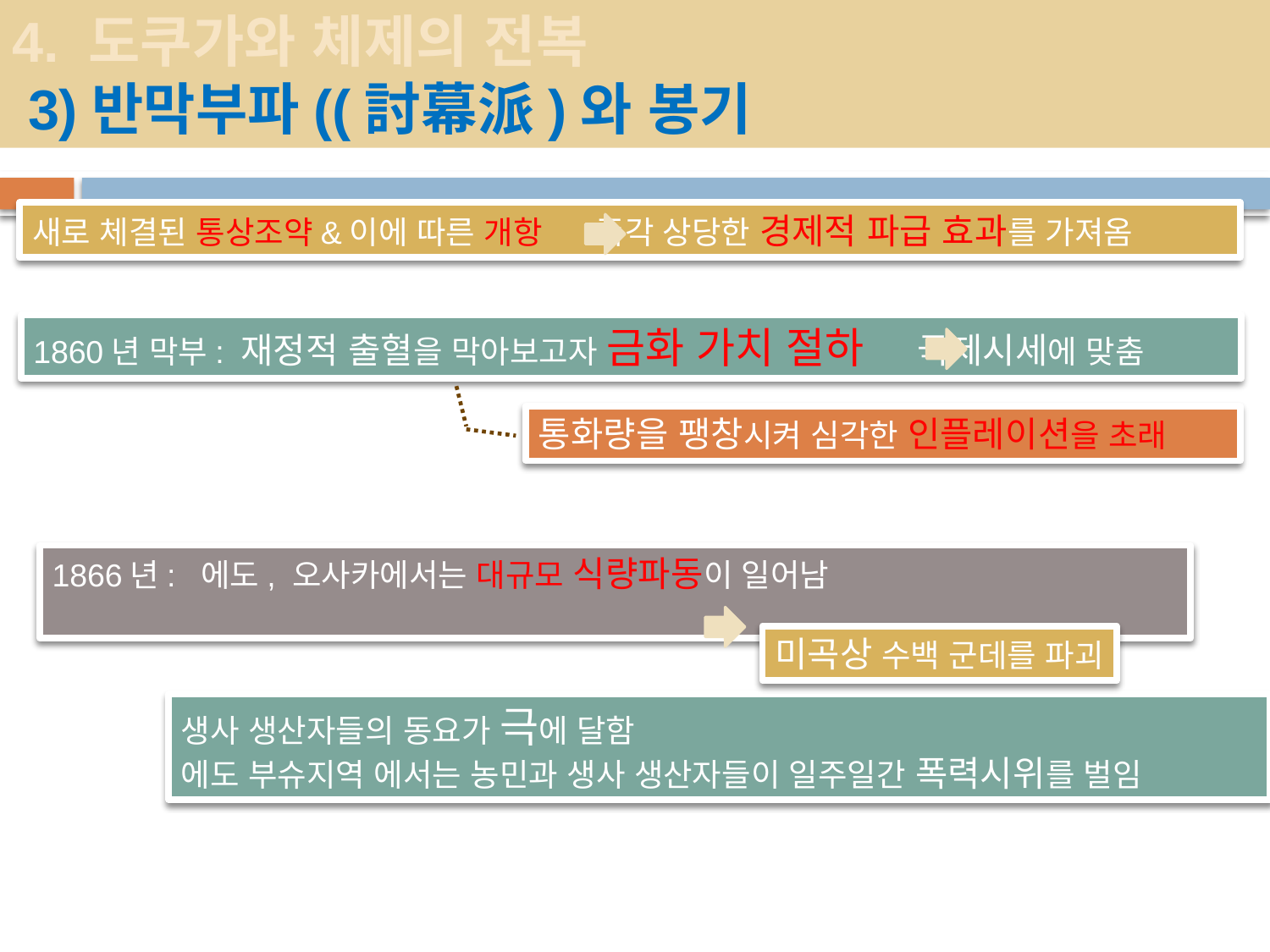

4. 도쿠가와 체제의 전복
 3)반막부파((討幕派)와 봉기
새로 체결된 통상조약&이에 따른 개항      즉각 상당한 경제적 파급 효과를 가져옴

1860년 막부: 재정적 출혈을 막아보고자 금화 가치 절하      국제시세에 맞춤

통화량을 팽창시켜 심각한 인플레이션을 초래

1866년:  에도, 오사카에서는 대규모 식량파동이 일어남

미곡상 수백 군데를 파괴
생사 생산자들의 동요가 극에 달함
에도 부슈지역 에서는 농민과 생사 생산자들이 일주일간 폭력시위를 벌임